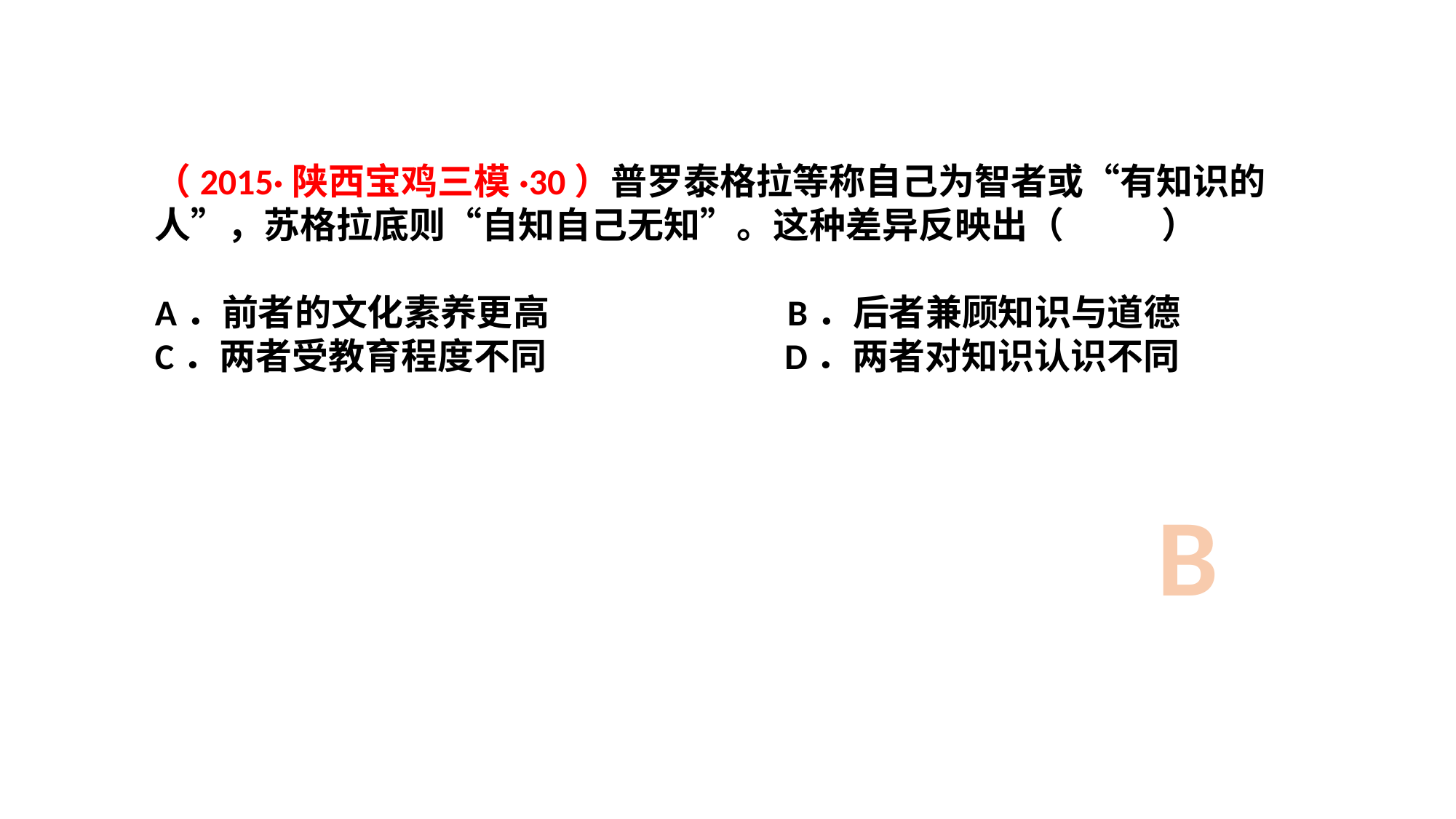

（2015·陕西宝鸡三模·30）普罗泰格拉等称自己为智者或“有知识的人”，苏格拉底则“自知自己无知”。这种差异反映出（　　   ）

A．前者的文化素养更高                            B．后者兼顾知识与道德
C．两者受教育程度不同                            D．两者对知识认识不同

B